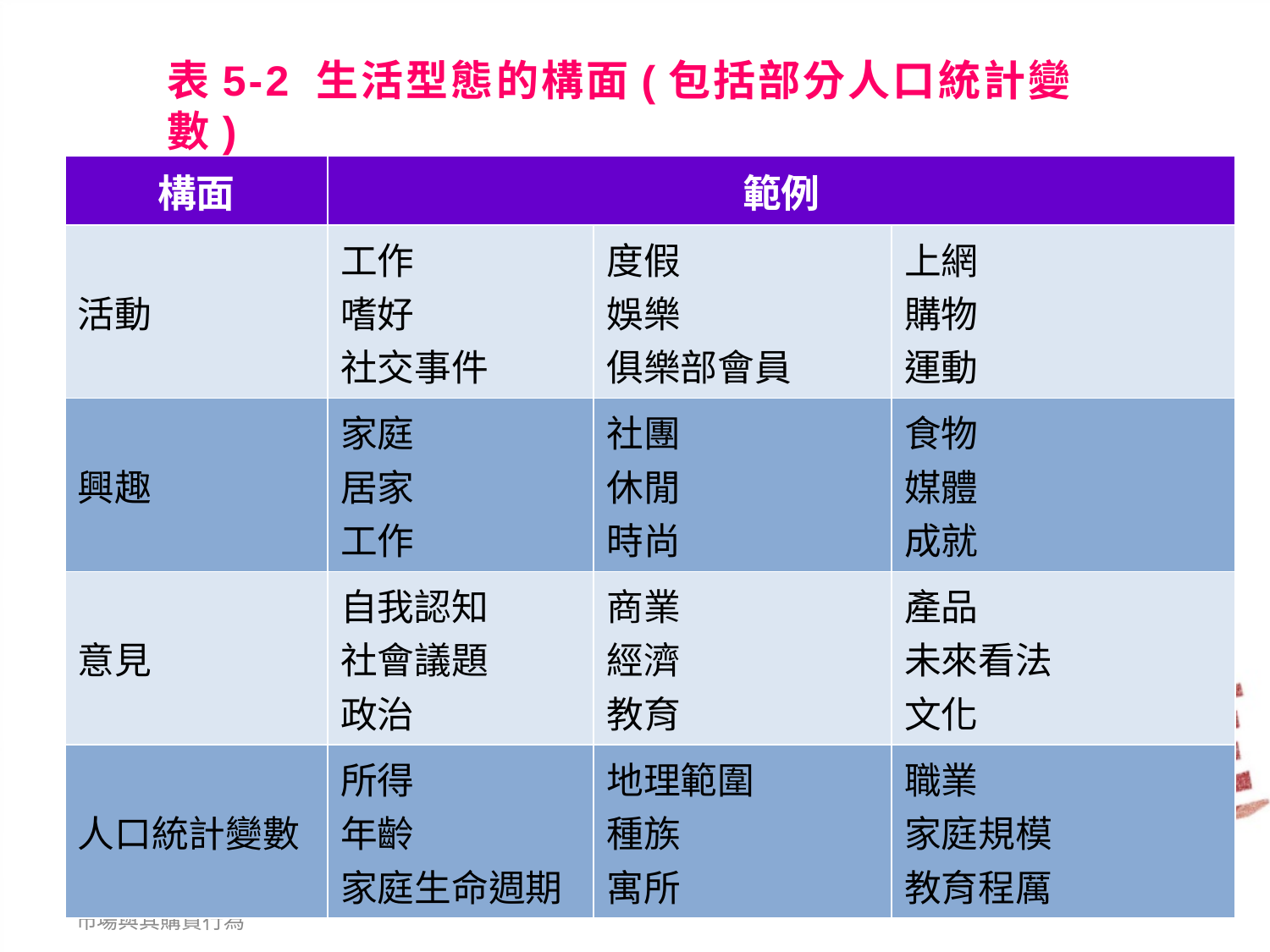

表5-2 生活型態的構面(包括部分人口統計變數)
| 構面 | 範例 |  |  |
| --- | --- | --- | --- |
| 活動 | 工作 嗜好 社交事件 | 度假 娛樂 俱樂部會員 | 上網 購物 運動 |
| 興趣 | 家庭 居家 工作 | 社團 休閒 時尚 | 食物 媒體 成就 |
| 意見 | 自我認知 社會議題 政治 | 商業 經濟 教育 | 產品 未來看法 文化 |
| 人口統計變數 | 所得 年齡 家庭生命週期 | 地理範圍 種族 寓所 | 職業 家庭規模 教育程厲 |
行銷管理   Chapter 5   消費者市場與其購買行為
5-37